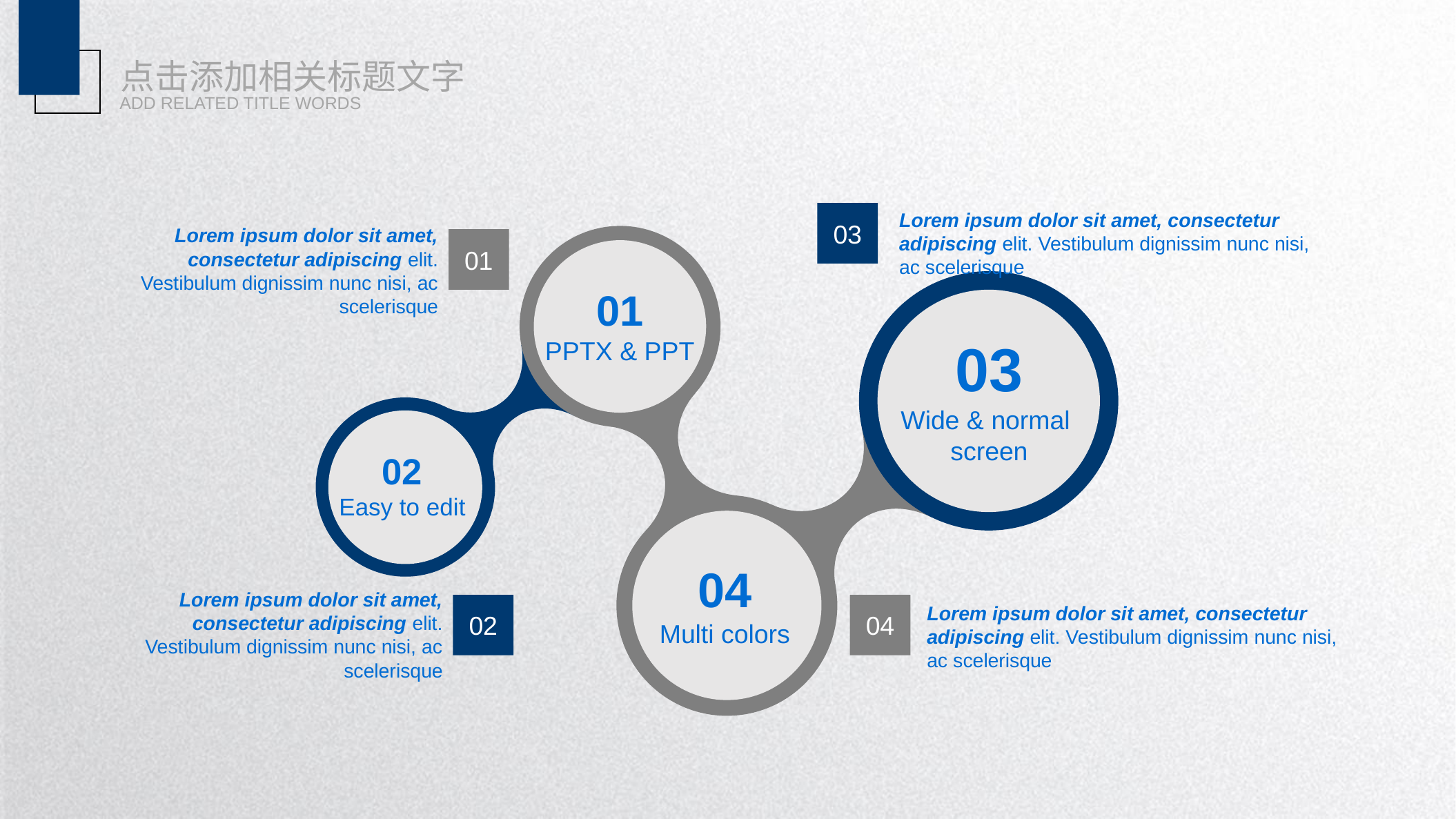

点击添加相关标题文字
ADD RELATED TITLE WORDS
Lorem ipsum dolor sit amet, consectetur adipiscing elit. Vestibulum dignissim nunc nisi, ac scelerisque
03
Lorem ipsum dolor sit amet, consectetur adipiscing elit. Vestibulum dignissim nunc nisi, ac scelerisque
01

01
PPTX & PPT
03
Wide & normal
screen
02
Easy to edit
04
Multi colors
Lorem ipsum dolor sit amet, consectetur adipiscing elit. Vestibulum dignissim nunc nisi, ac scelerisque
02
04
Lorem ipsum dolor sit amet, consectetur adipiscing elit. Vestibulum dignissim nunc nisi, ac scelerisque